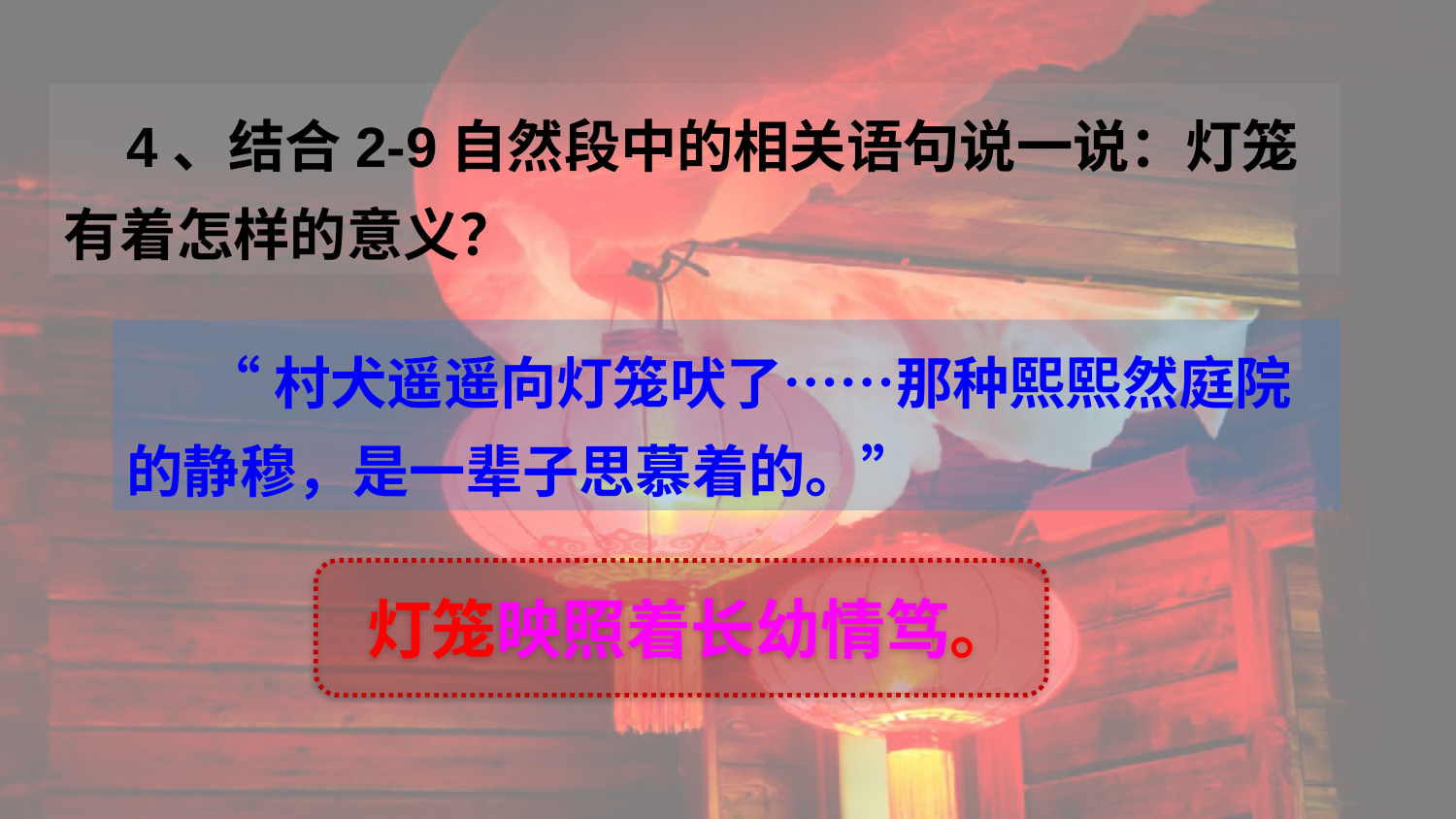

4、结合2-9自然段中的相关语句说一说：灯笼有着怎样的意义？
      “村犬遥遥向灯笼吠了……那种熙熙然庭院的静穆，是一辈子思慕着的。”
 灯笼映照着长幼情笃。